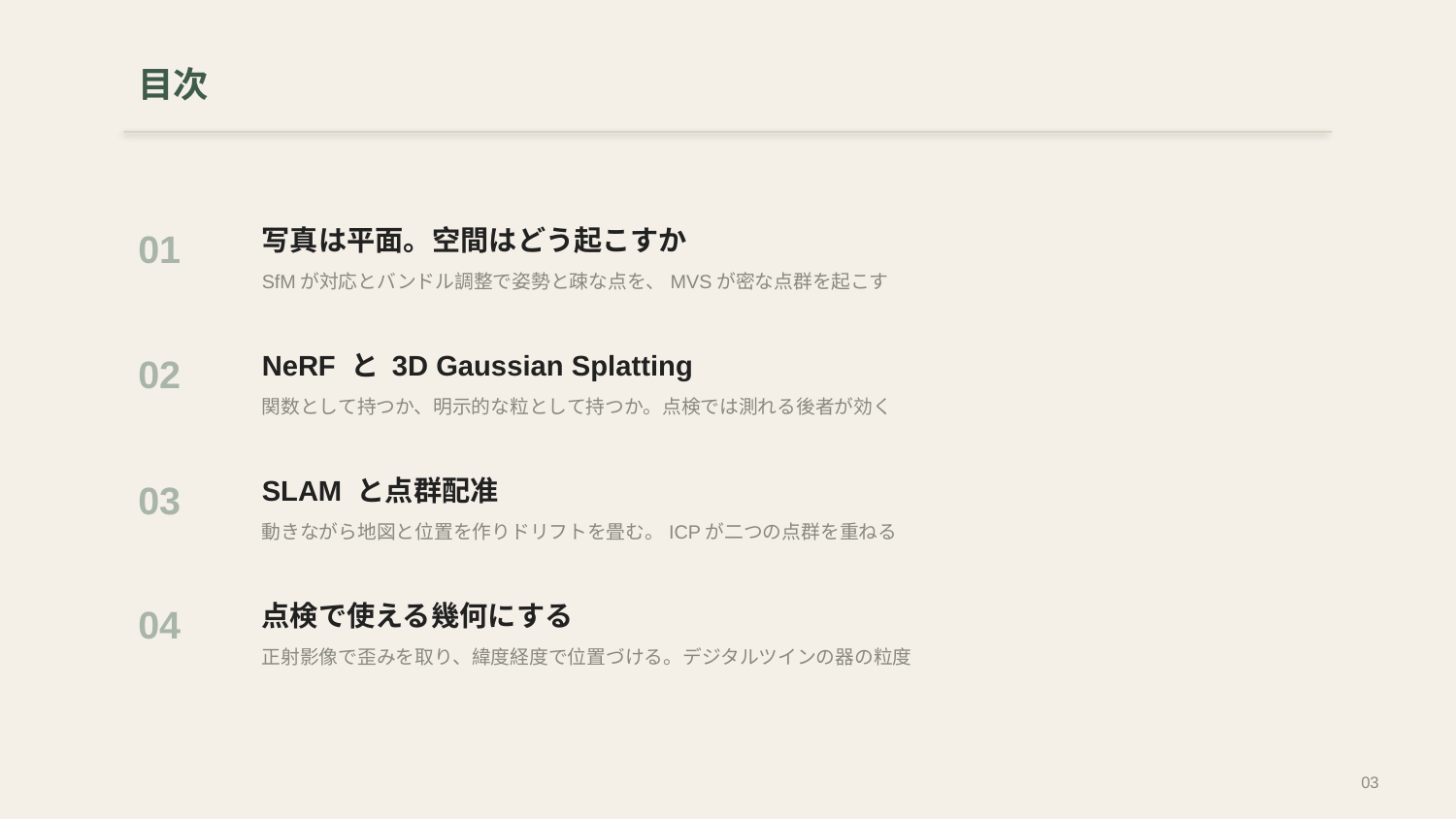

目次

写真は平面。空間はどう起こすか
SfMが対応とバンドル調整で姿勢と疎な点を、MVSが密な点群を起こす
01
NeRF と 3D Gaussian Splatting
関数として持つか、明示的な粒として持つか。点検では測れる後者が効く
02
SLAM と点群配准
動きながら地図と位置を作りドリフトを畳む。ICPが二つの点群を重ねる
03
点検で使える幾何にする
正射影像で歪みを取り、緯度経度で位置づける。デジタルツインの器の粒度
04
03